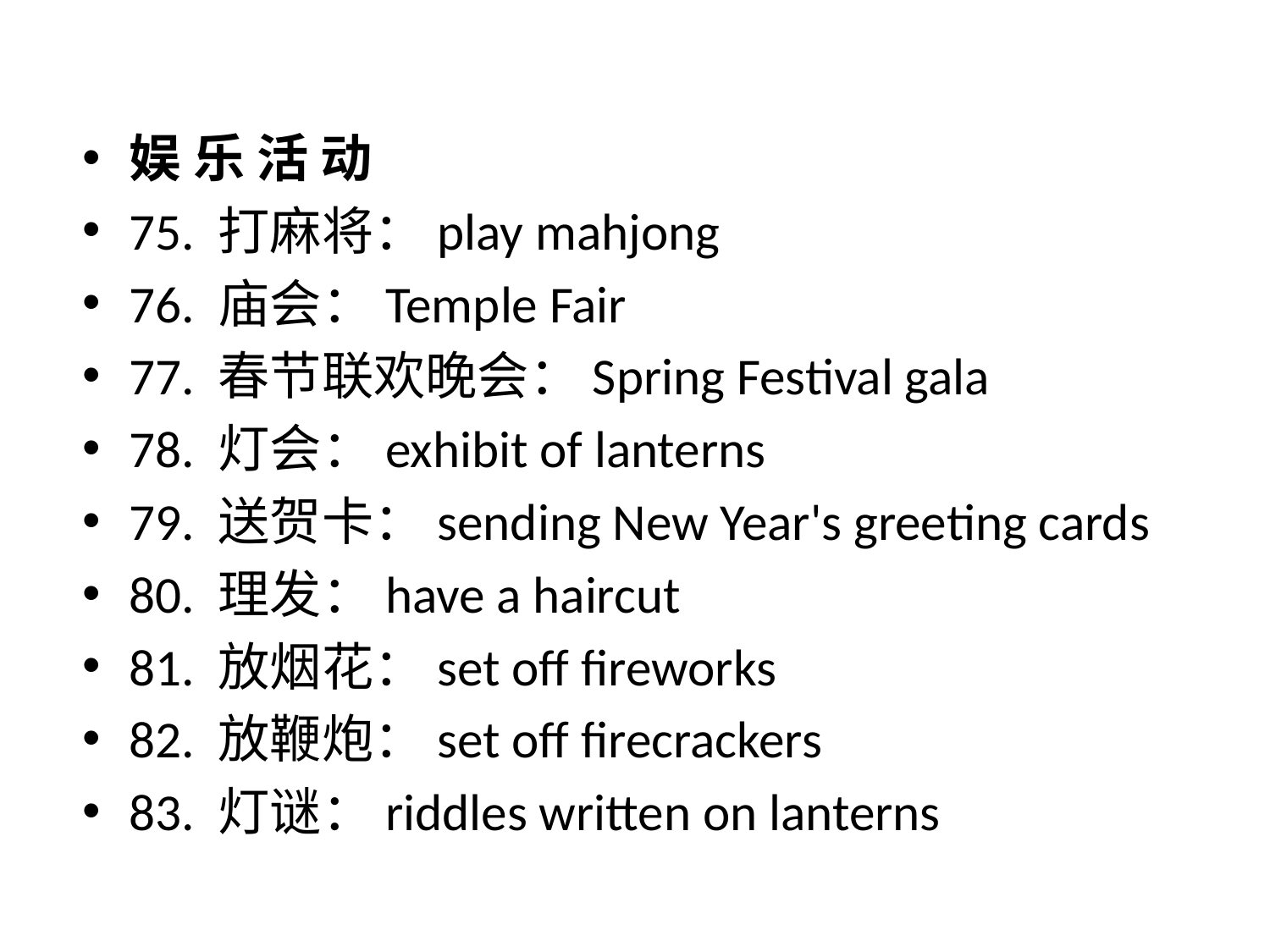

娱 乐 活 动
75. 打麻将：play mahjong
76. 庙会：Temple Fair
77. 春节联欢晚会：Spring Festival gala
78. 灯会：exhibit of lanterns
79. 送贺卡：sending New Year's greeting cards
80. 理发：have a haircut
81. 放烟花：set off fireworks
82. 放鞭炮：set off firecrackers
83. 灯谜：riddles written on lanterns